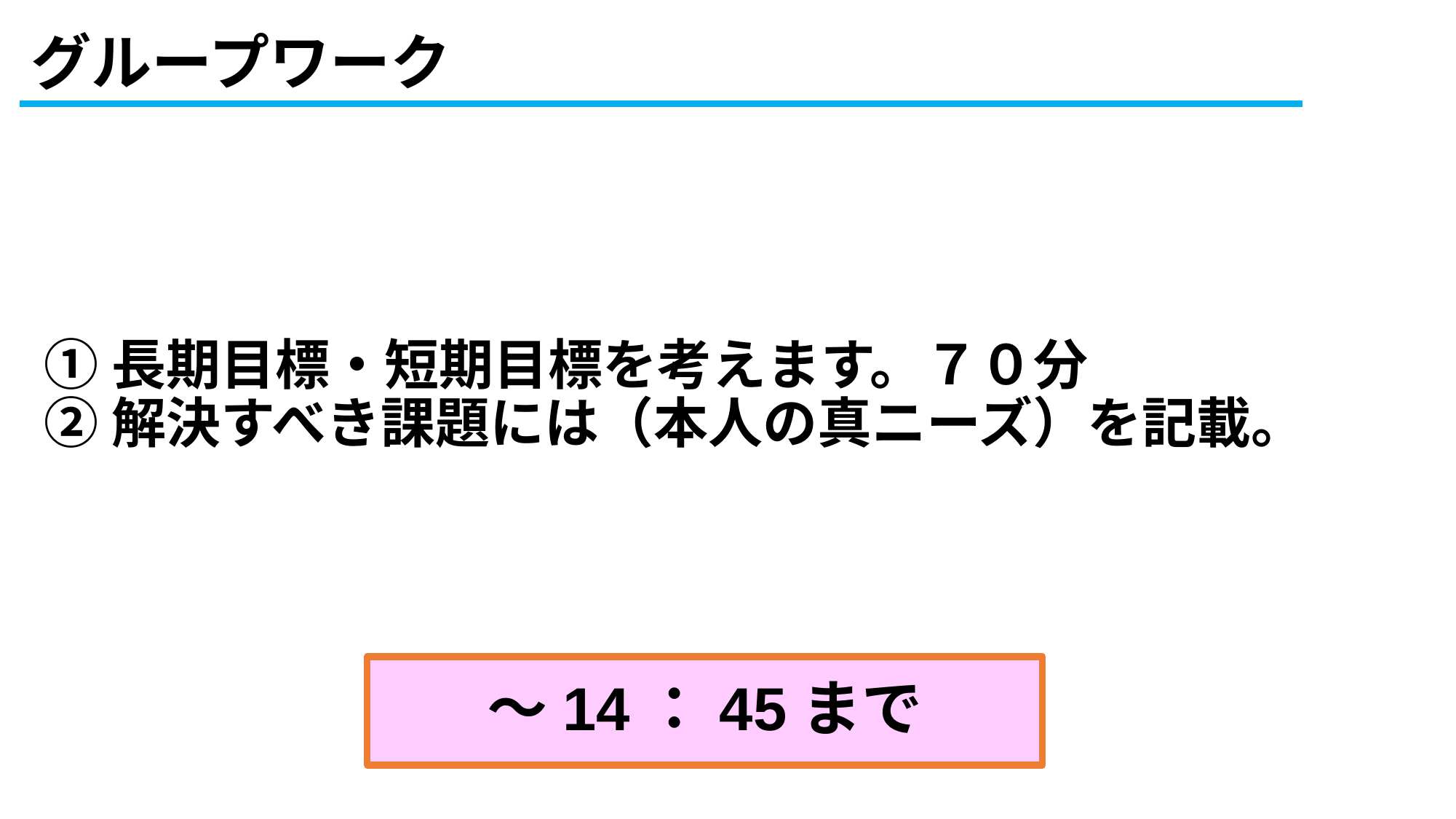

# グループワーク

①長期目標・短期目標を考えます。７０分
②解決すべき課題には（本人の真ニーズ）を記載。
～14：45まで